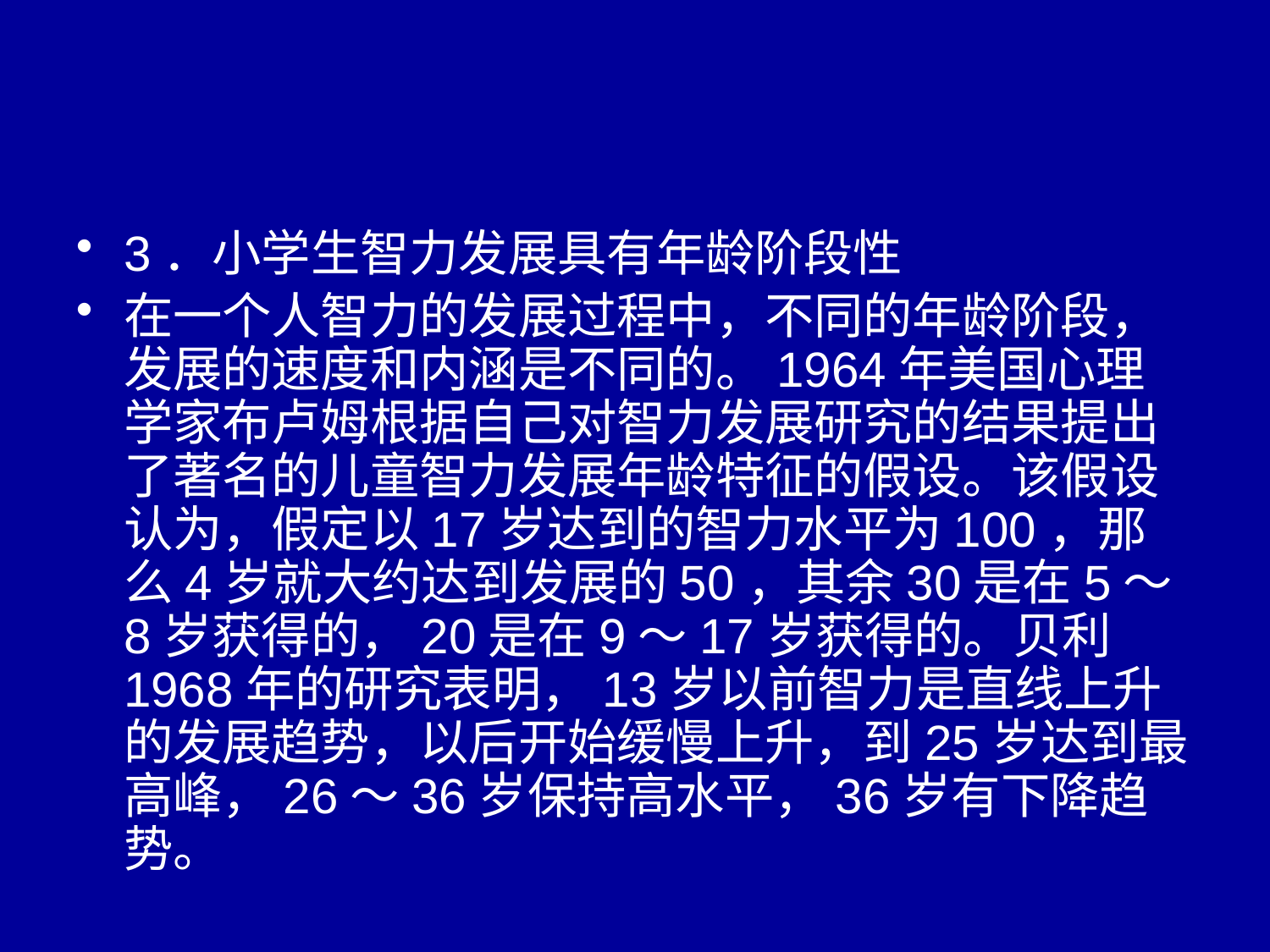

3．小学生智力发展具有年龄阶段性
在一个人智力的发展过程中，不同的年龄阶段，发展的速度和内涵是不同的。1964年美国心理学家布卢姆根据自己对智力发展研究的结果提出了著名的儿童智力发展年龄特征的假设。该假设认为，假定以17岁达到的智力水平为100，那么4岁就大约达到发展的50，其余30是在5～8岁获得的，20是在9～17岁获得的。贝利1968年的研究表明，13岁以前智力是直线上升的发展趋势，以后开始缓慢上升，到25岁达到最高峰，26～36岁保持高水平，36岁有下降趋势。